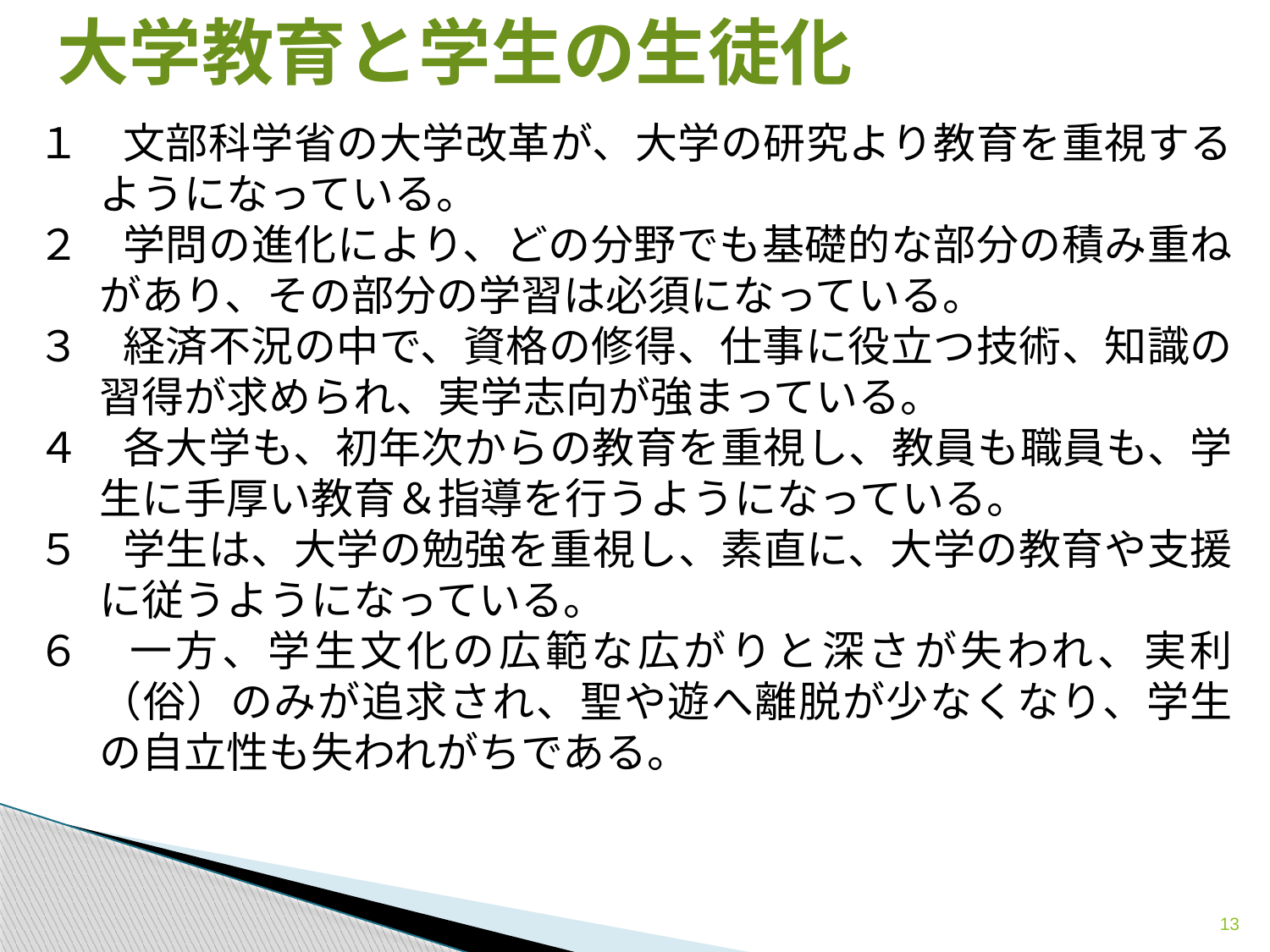

大学教育と学生の生徒化

１　文部科学省の大学改革が、大学の研究より教育を重視するようになっている。
２　学問の進化により、どの分野でも基礎的な部分の積み重ねがあり、その部分の学習は必須になっている。
３　経済不況の中で、資格の修得、仕事に役立つ技術、知識の習得が求められ、実学志向が強まっている。
４　各大学も、初年次からの教育を重視し、教員も職員も、学生に手厚い教育＆指導を行うようになっている。
５　学生は、大学の勉強を重視し、素直に、大学の教育や支援に従うようになっている。
６　一方、学生文化の広範な広がりと深さが失われ、実利（俗）のみが追求され、聖や遊へ離脱が少なくなり、学生の自立性も失われがちである。
13